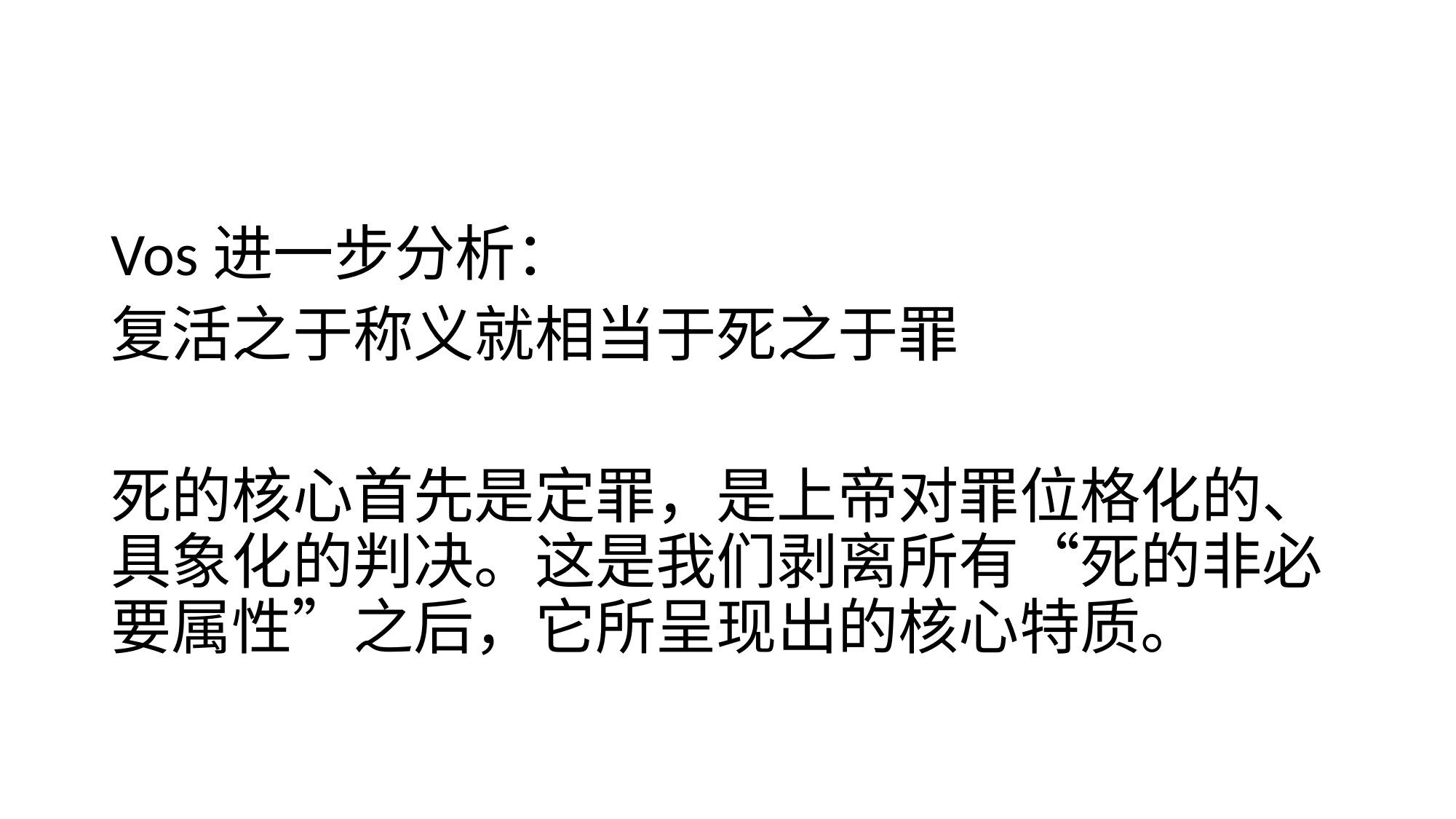

#
Vos进一步分析：
复活之于称义就相当于死之于罪

死的核心首先是定罪，是上帝对罪位格化的、具象化的判决。这是我们剥离所有“死的非必要属性”之后，它所呈现出的核心特质。